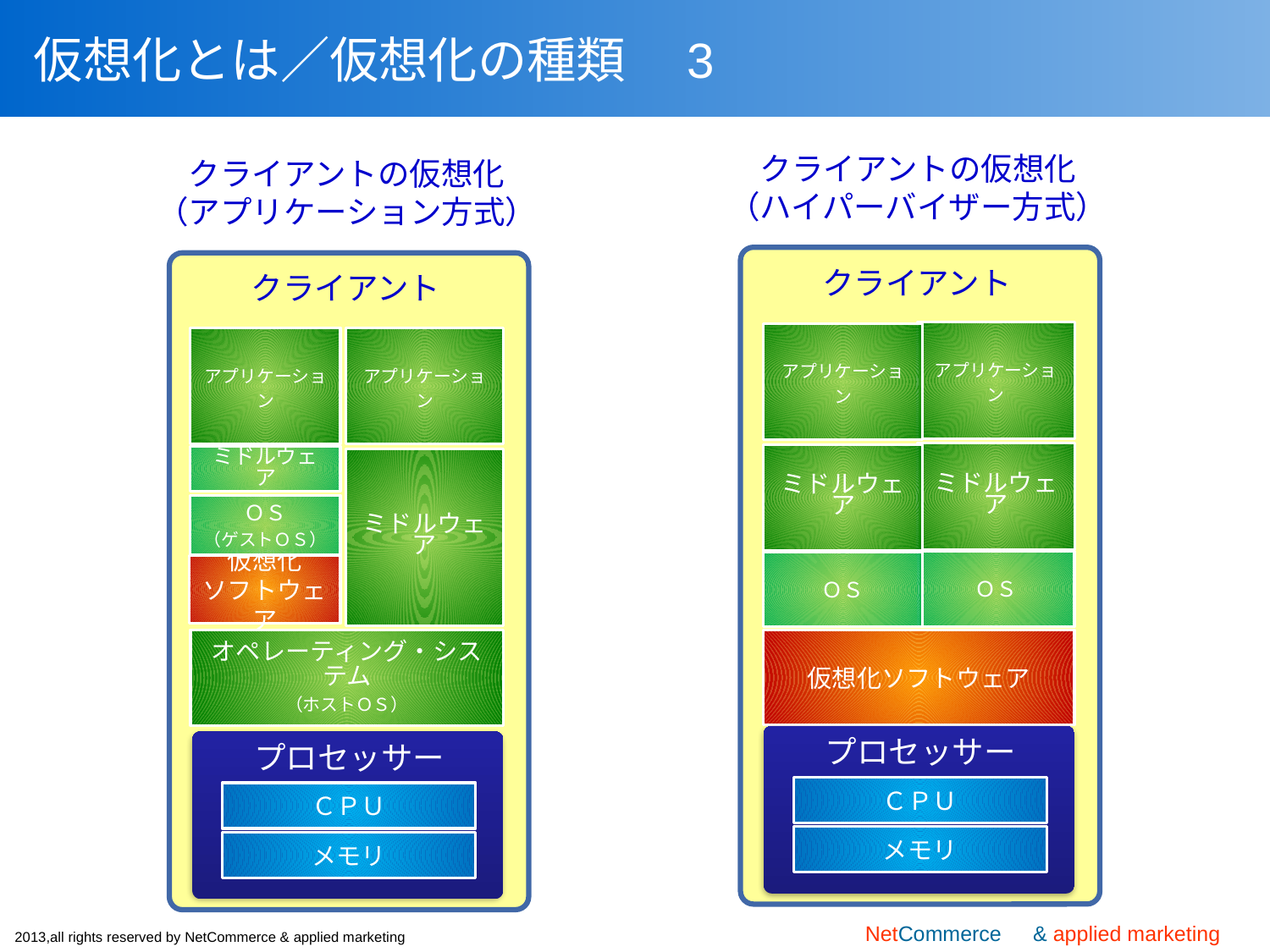

# 仮想化とは／仮想化の種類　3

クライアントの仮想化
（ハイパーバイザー方式）

クライアント
アプリケーション
アプリケーション
ミドルウェア
ミドルウェア
ＯＳ
ＯＳ
仮想化ソフトウェア

プロセッサー
ＣＰＵ
メモリ
クライアントの仮想化
（アプリケーション方式）

クライアント
アプリケーション
アプリケーション
ミドルウェア
ミドルウェア
ＯＳ
（ゲストＯＳ）
仮想化
ソフトウェア
オペレーティング・システム
（ホストＯＳ）

プロセッサー
ＣＰＵ
メモリ